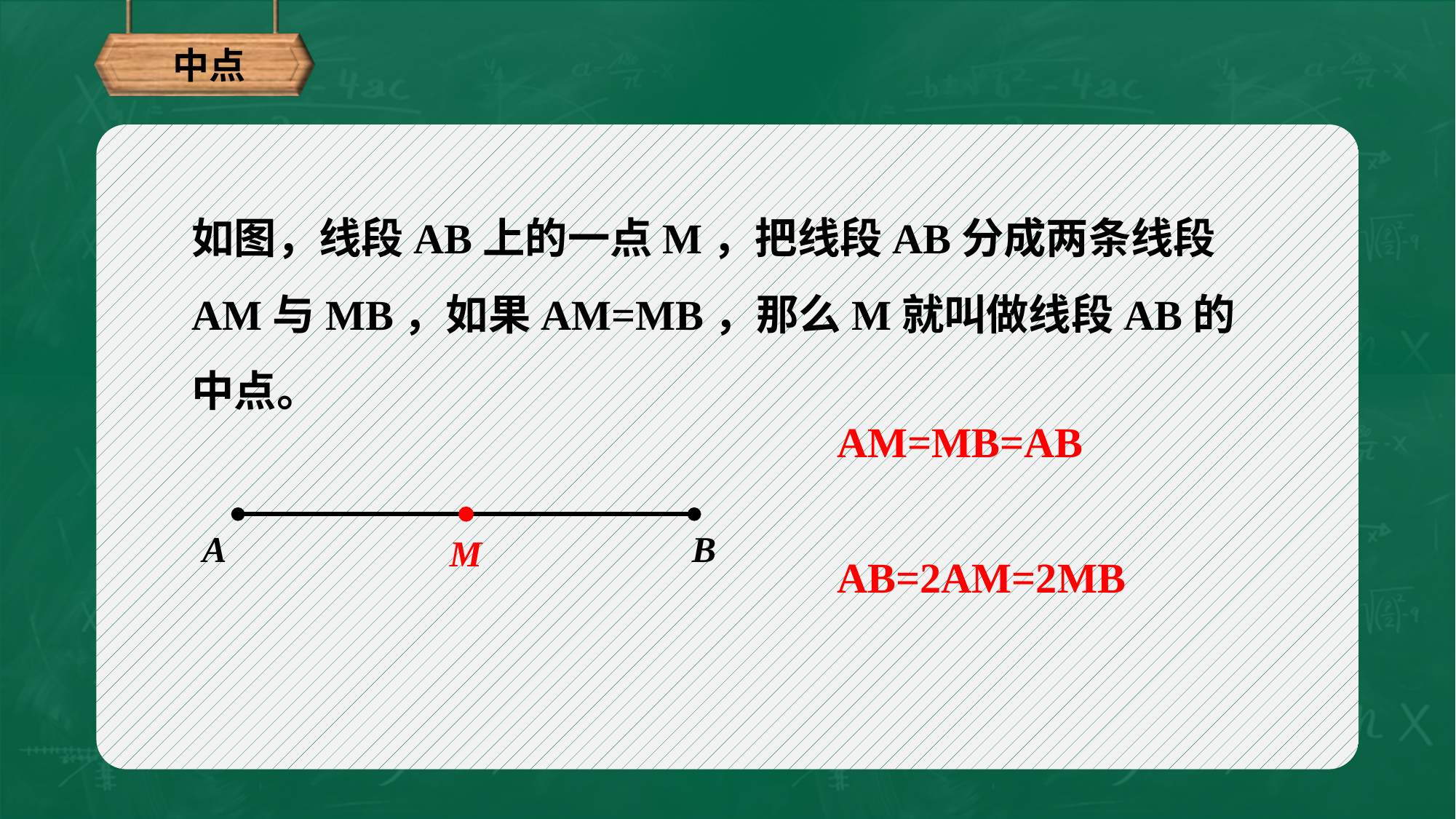

中点
如图，线段AB上的一点M，把线段AB分成两条线段AM与MB，如果AM=MB，那么M就叫做线段AB的中点。
AM=MB=AB

A
B
M
AB=2AM=2MB